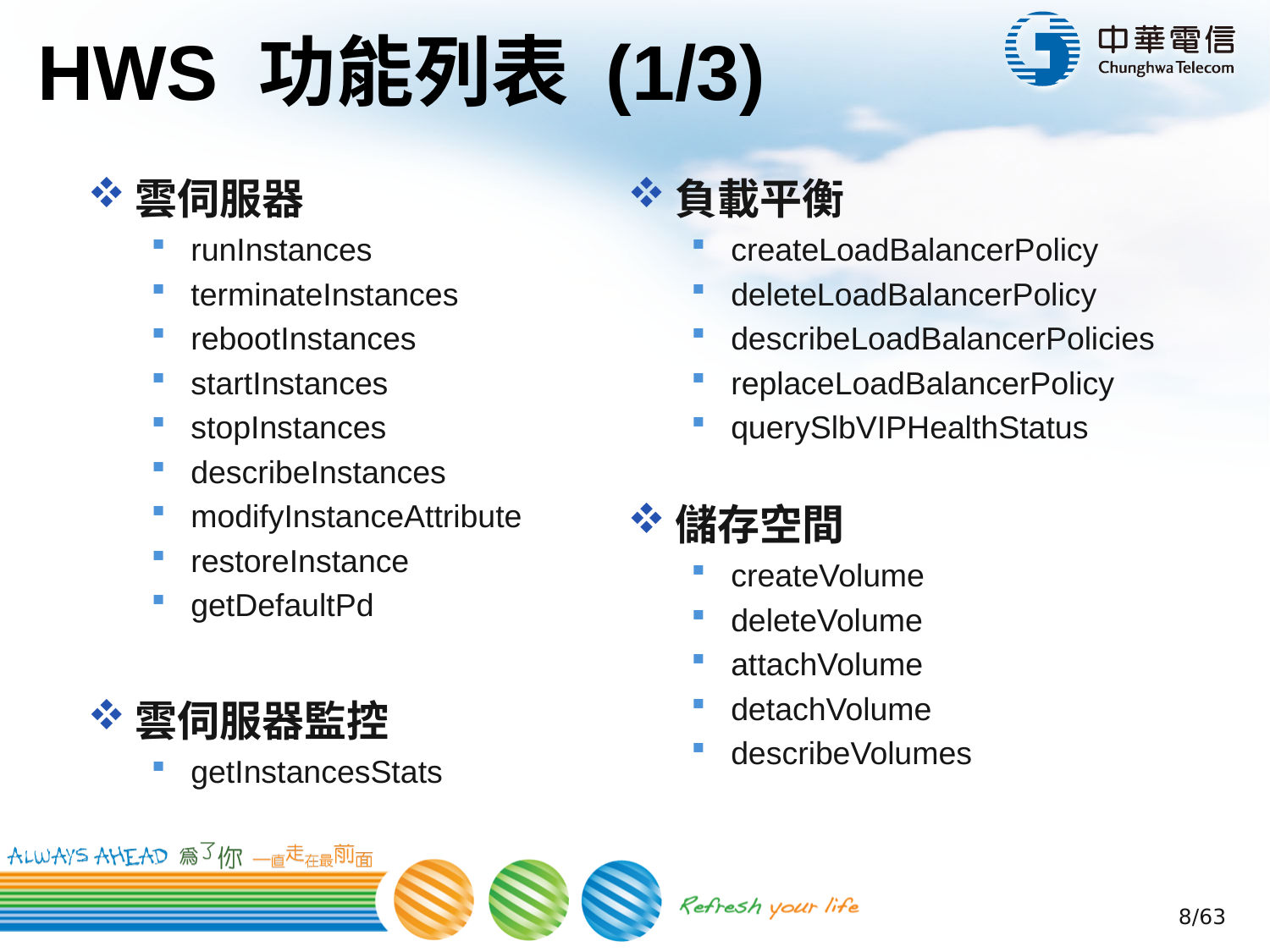

# HWS 功能列表 (1/3)
雲伺服器
runInstances
terminateInstances
rebootInstances
startInstances
stopInstances
describeInstances
modifyInstanceAttribute
restoreInstance
getDefaultPd

雲伺服器監控
getInstancesStats

負載平衡
createLoadBalancerPolicy
deleteLoadBalancerPolicy
describeLoadBalancerPolicies
replaceLoadBalancerPolicy
querySlbVIPHealthStatus

儲存空間
createVolume
deleteVolume
attachVolume
detachVolume
describeVolumes